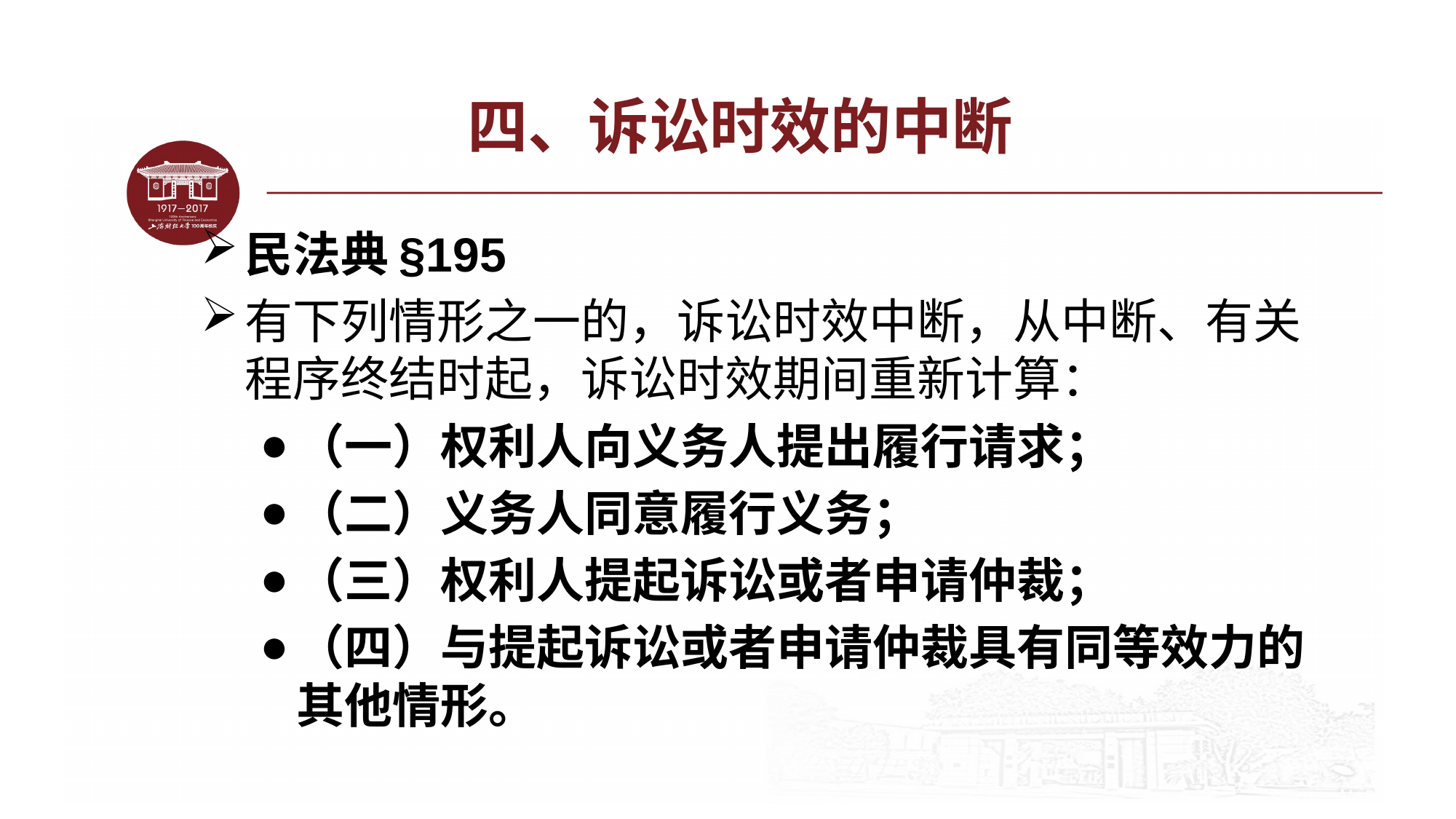

# 四、诉讼时效的中断
民法典§195
有下列情形之一的，诉讼时效中断，从中断、有关程序终结时起，诉讼时效期间重新计算：
（一）权利人向义务人提出履行请求；
（二）义务人同意履行义务；
（三）权利人提起诉讼或者申请仲裁；
（四）与提起诉讼或者申请仲裁具有同等效力的其他情形。